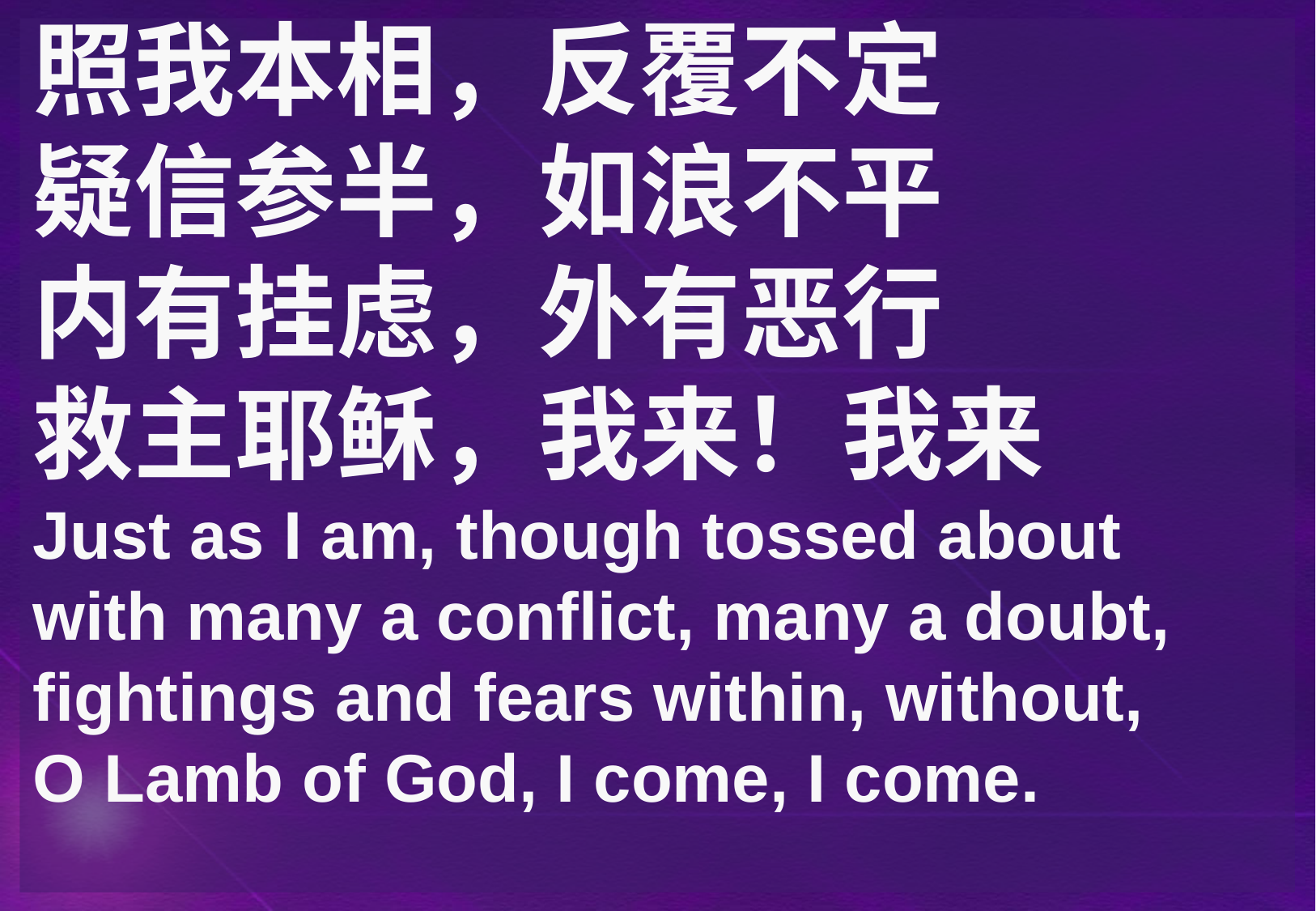

照我本相，反覆不定
疑信参半，如浪不平
内有挂虑，外有恶行
救主耶稣，我来！我来
Just as I am, though tossed about
with many a conflict, many a doubt,
fightings and fears within, without,
O Lamb of God, I come, I come.